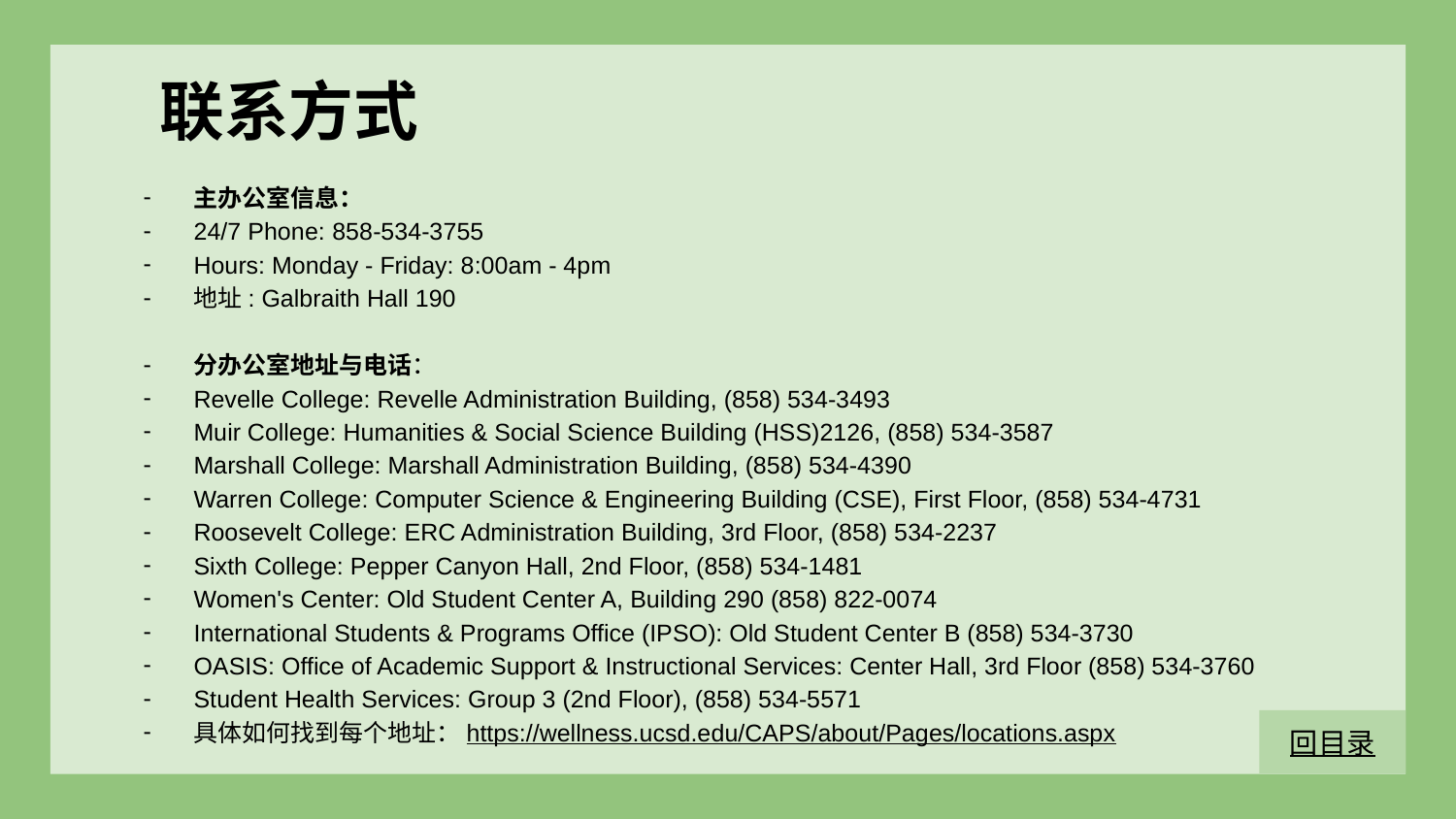

联系方式

主办公室信息：
24/7 Phone: 858-534-3755
Hours: Monday - Friday: 8:00am - 4pm
地址: Galbraith Hall 190

分办公室地址与电话：
Revelle College: Revelle Administration Building, (858) 534-3493
Muir College: Humanities & Social Science Building (HSS)2126, (858) 534-3587
Marshall College: Marshall Administration Building, (858) 534-4390
Warren College: Computer Science & Engineering Building (CSE), First Floor, (858) 534-4731
Roosevelt College: ERC Administration Building, 3rd Floor, (858) 534-2237
Sixth College: Pepper Canyon Hall, 2nd Floor, (858) 534-1481
Women's Center: Old Student Center A, Building 290 (858) 822-0074
International Students & Programs Office (IPSO): Old Student Center B (858) 534-3730
OASIS: Office of Academic Support & Instructional Services: Center Hall, 3rd Floor (858) 534-3760
Student Health Services: Group 3 (2nd Floor), (858) 534-5571
具体如何找到每个地址：https://wellness.ucsd.edu/CAPS/about/Pages/locations.aspx

回目录